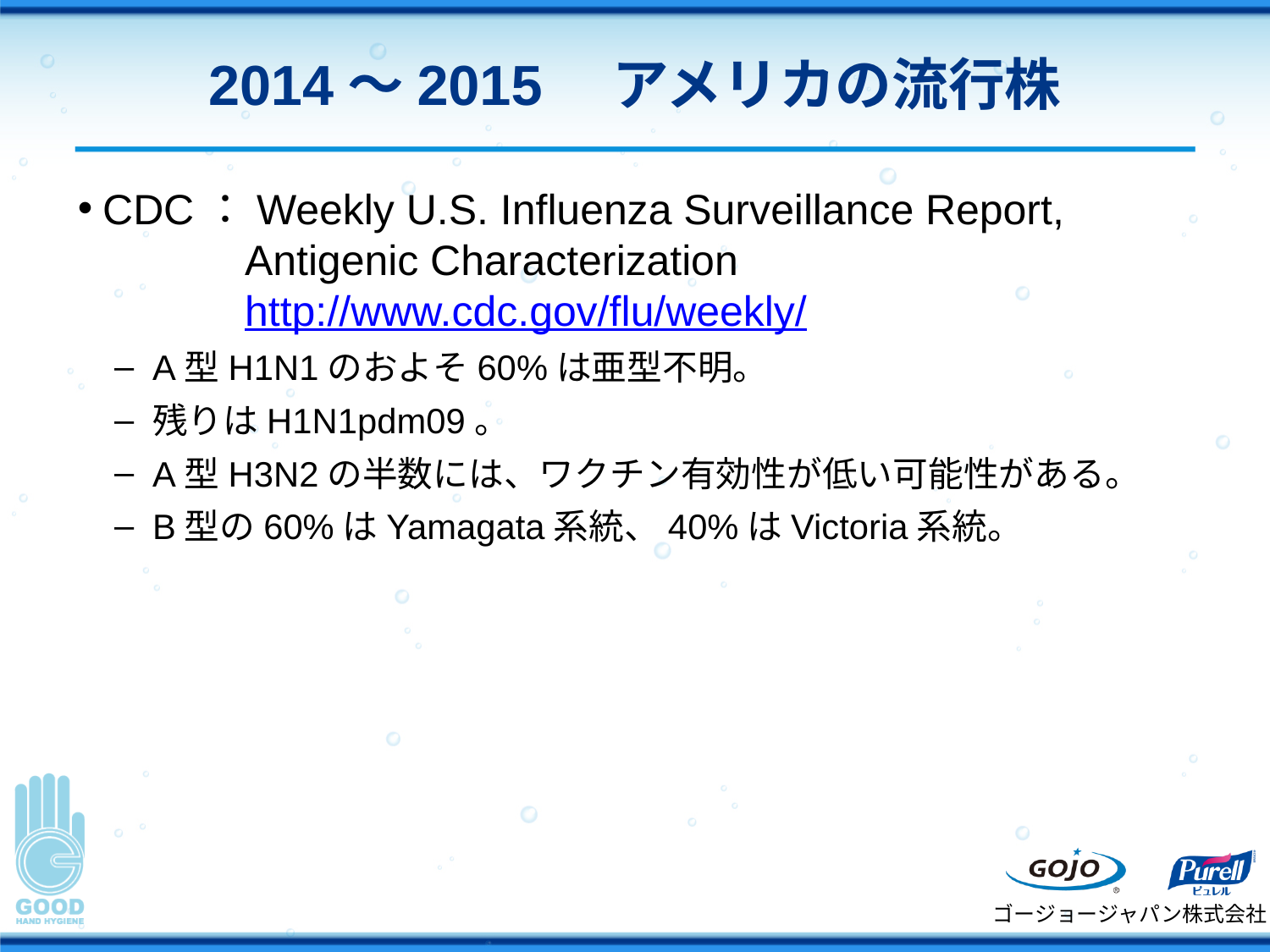

# 2014～2015　アメリカの流行株
CDC：Weekly U.S. Influenza Surveillance Report,
	Antigenic Characterization
	http://www.cdc.gov/flu/weekly/
A型H1N1のおよそ60%は亜型不明。
残りはH1N1pdm09。
A型H3N2の半数には、ワクチン有効性が低い可能性がある。
B型の60%はYamagata系統、40%はVictoria系統。